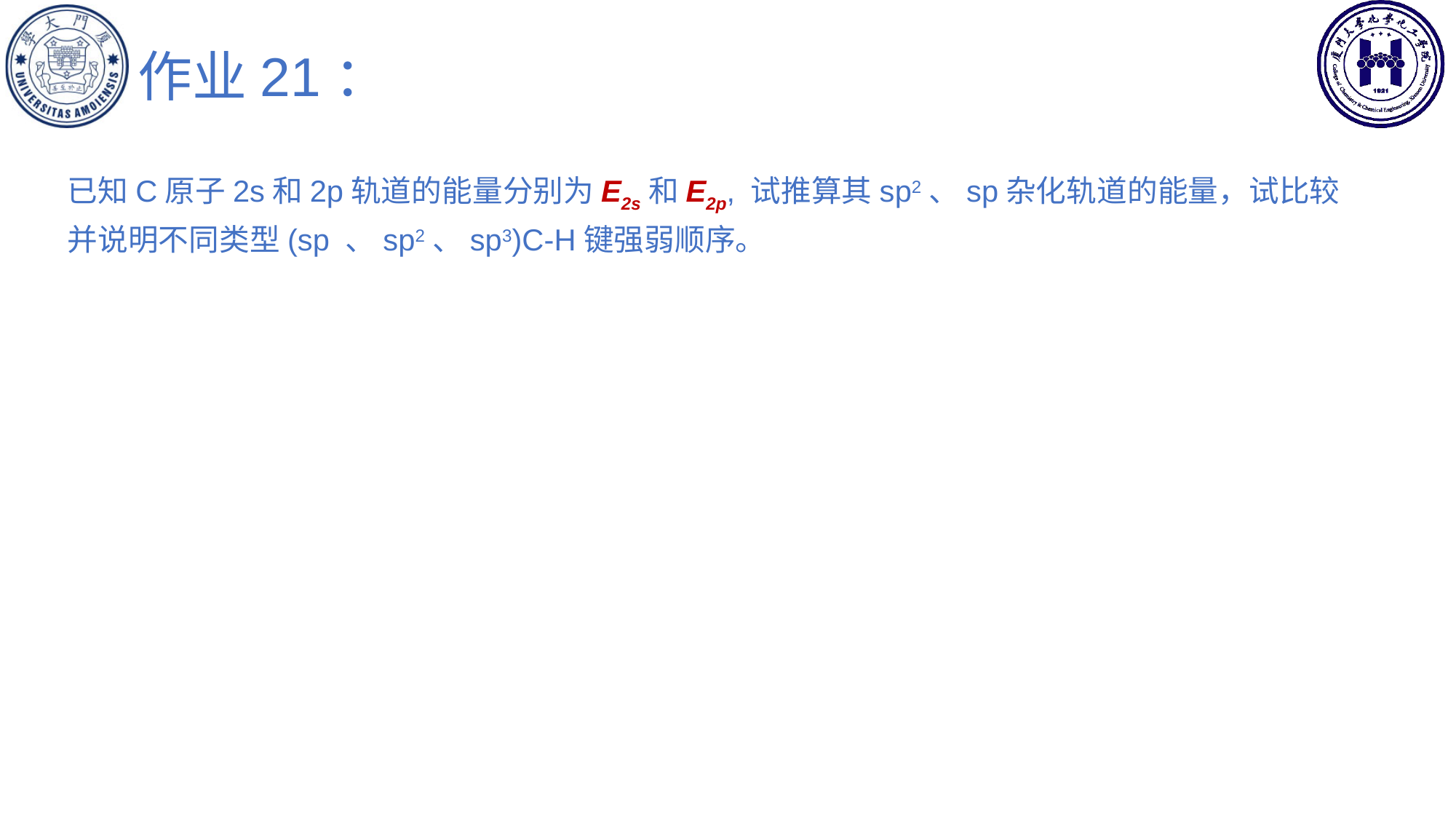

# 作业21：
已知C原子2s和2p轨道的能量分别为E2s和E2p, 试推算其sp2、sp杂化轨道的能量，试比较并说明不同类型(sp 、sp2、sp3)C-H键强弱顺序。